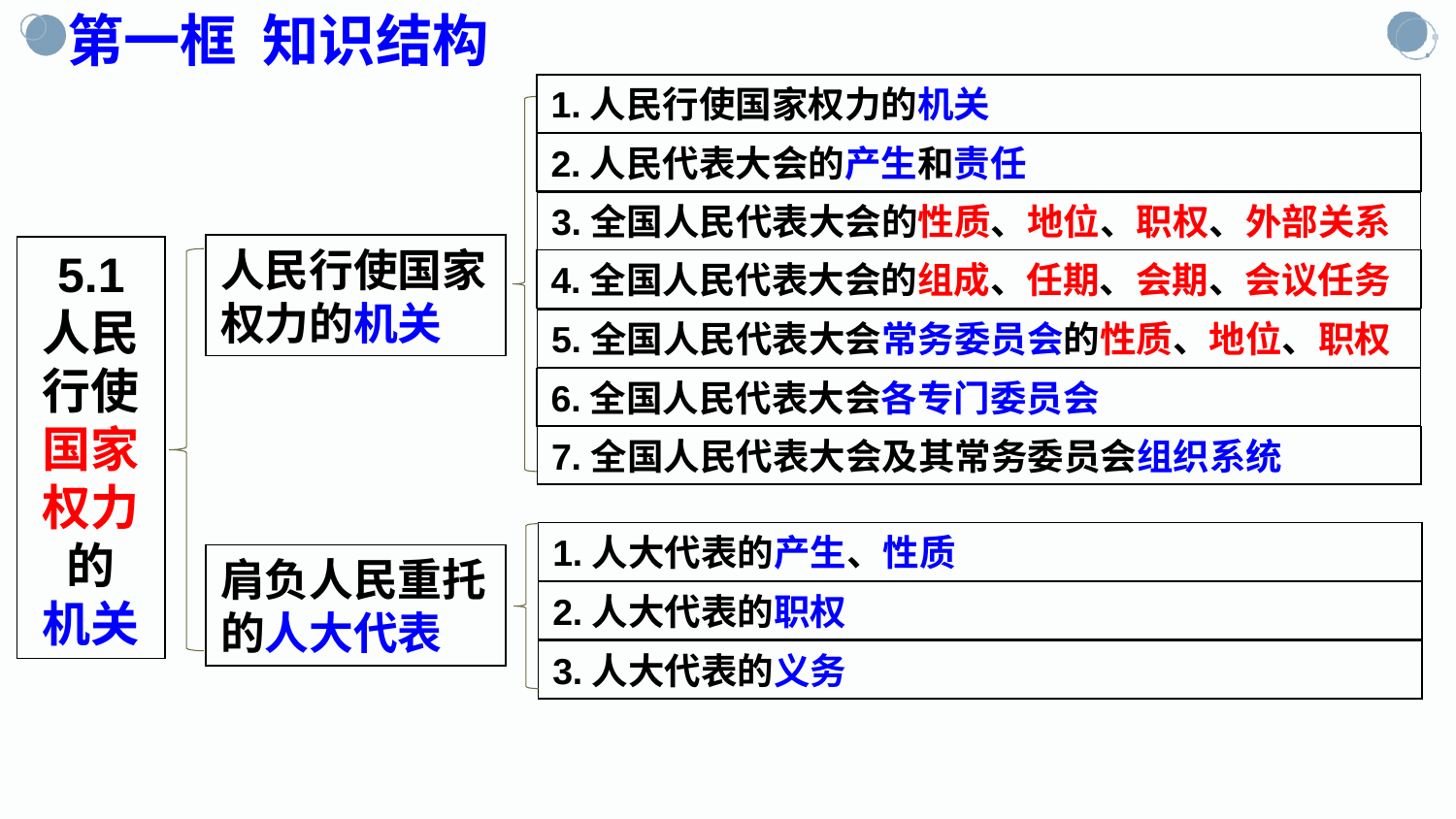

第一框  知识结构
1.人民行使国家权力的机关

2.人民代表大会的产生和责任
3.全国人民代表大会的性质、地位、职权、外部关系
人民行使国家权力的机关
5.1
人民行使国家权力的
机关

4.全国人民代表大会的组成、任期、会期、会议任务
5.全国人民代表大会常务委员会的性质、地位、职权
6.全国人民代表大会各专门委员会
7.全国人民代表大会及其常务委员会组织系统
1.人大代表的产生、性质

肩负人民重托的人大代表
2.人大代表的职权
3.人大代表的义务